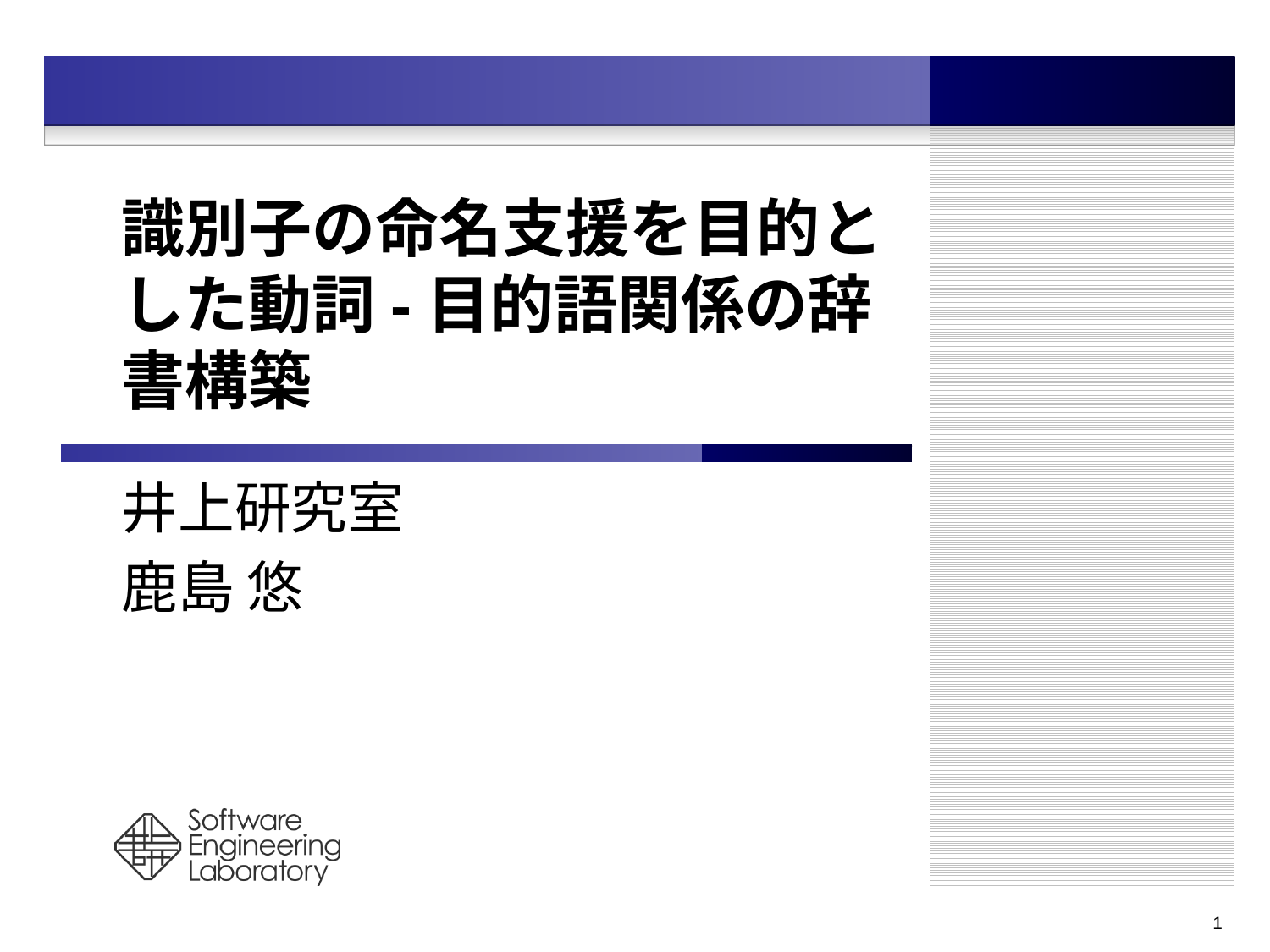

# 識別子の命名支援を目的とした動詞-目的語関係の辞書構築
井上研究室
鹿島 悠
1